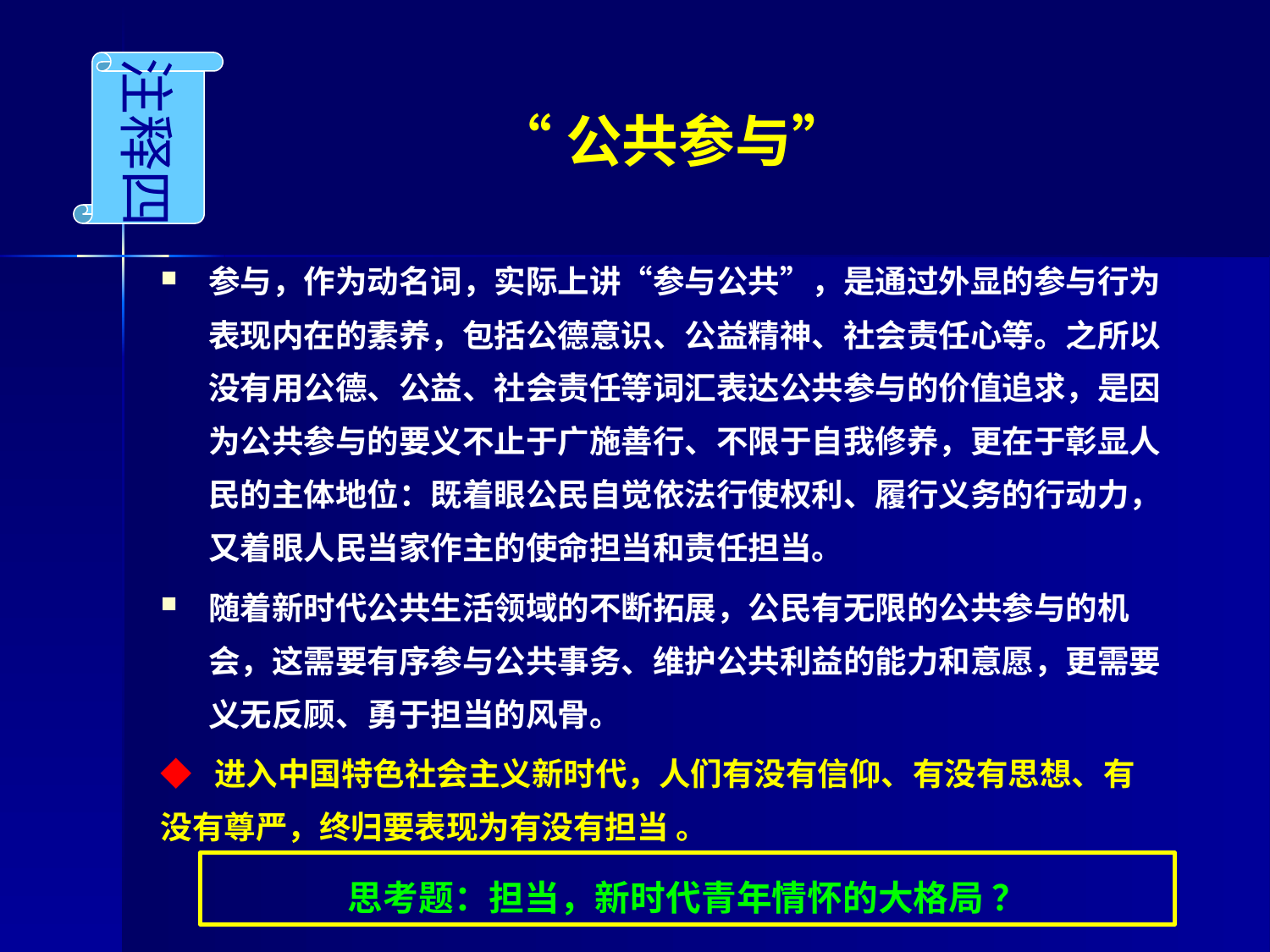

# “公共参与”
注释四
参与，作为动名词，实际上讲“参与公共”，是通过外显的参与行为表现内在的素养，包括公德意识、公益精神、社会责任心等。之所以没有用公德、公益、社会责任等词汇表达公共参与的价值追求，是因为公共参与的要义不止于广施善行、不限于自我修养，更在于彰显人民的主体地位：既着眼公民自觉依法行使权利、履行义务的行动力，又着眼人民当家作主的使命担当和责任担当。
随着新时代公共生活领域的不断拓展，公民有无限的公共参与的机会，这需要有序参与公共事务、维护公共利益的能力和意愿，更需要义无反顾、勇于担当的风骨。
◆  进入中国特色社会主义新时代，人们有没有信仰、有没有思想、有没有尊严，终归要表现为有没有担当 。

思考题：担当，新时代青年情怀的大格局 ？